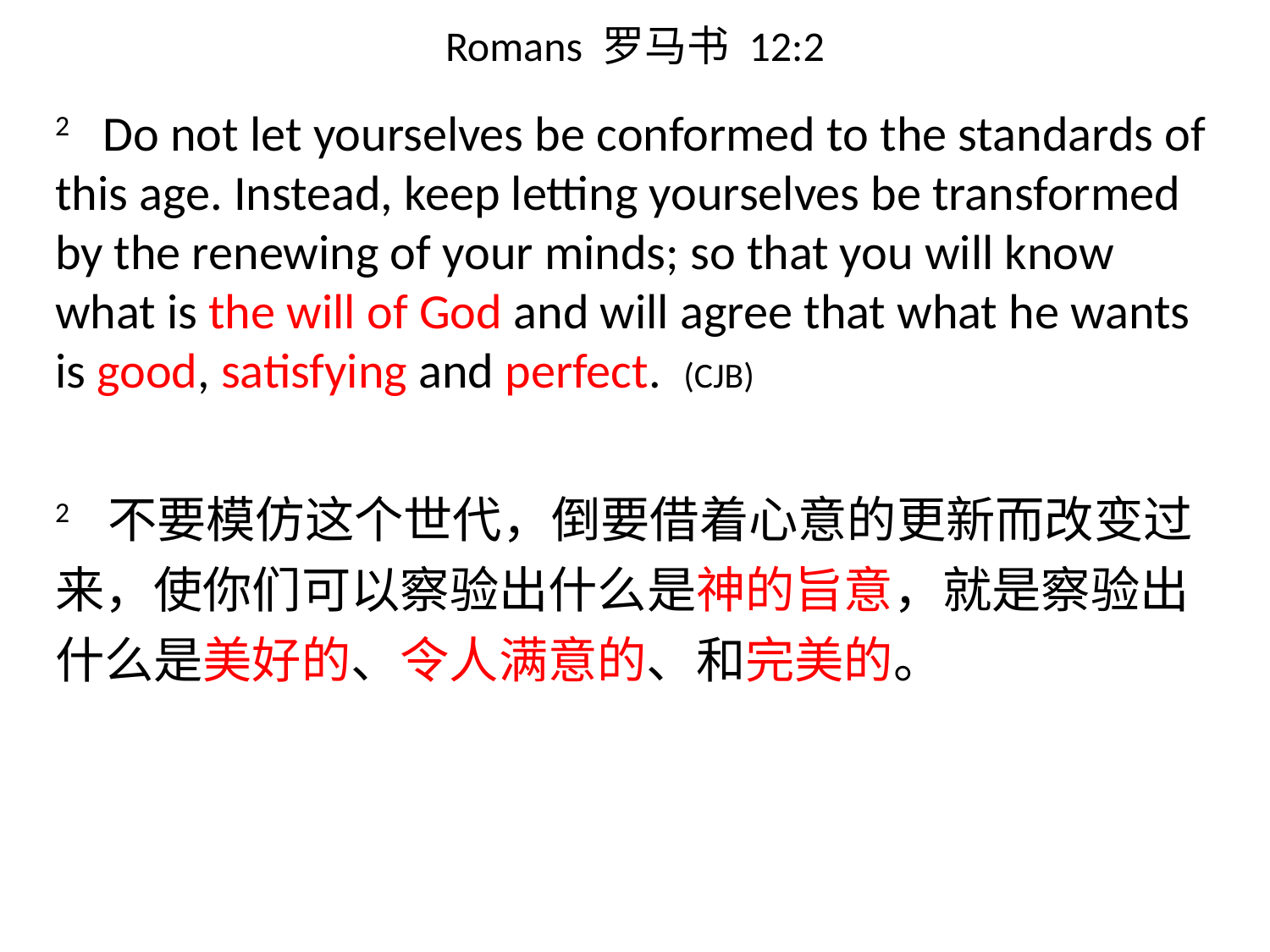

# Romans 罗马书 12:2
2   Do not let yourselves be conformed to the standards of this age. Instead, keep letting yourselves be transformed by the renewing of your minds; so that you will know what is the will of God and will agree that what he wants is good, satisfying and perfect.  (CJB)

2    不要模仿这个世代，倒要借着心意的更新而改变过来，使你们可以察验出什么是神的旨意，就是察验出什么是美好的、令人满意的、和完美的。